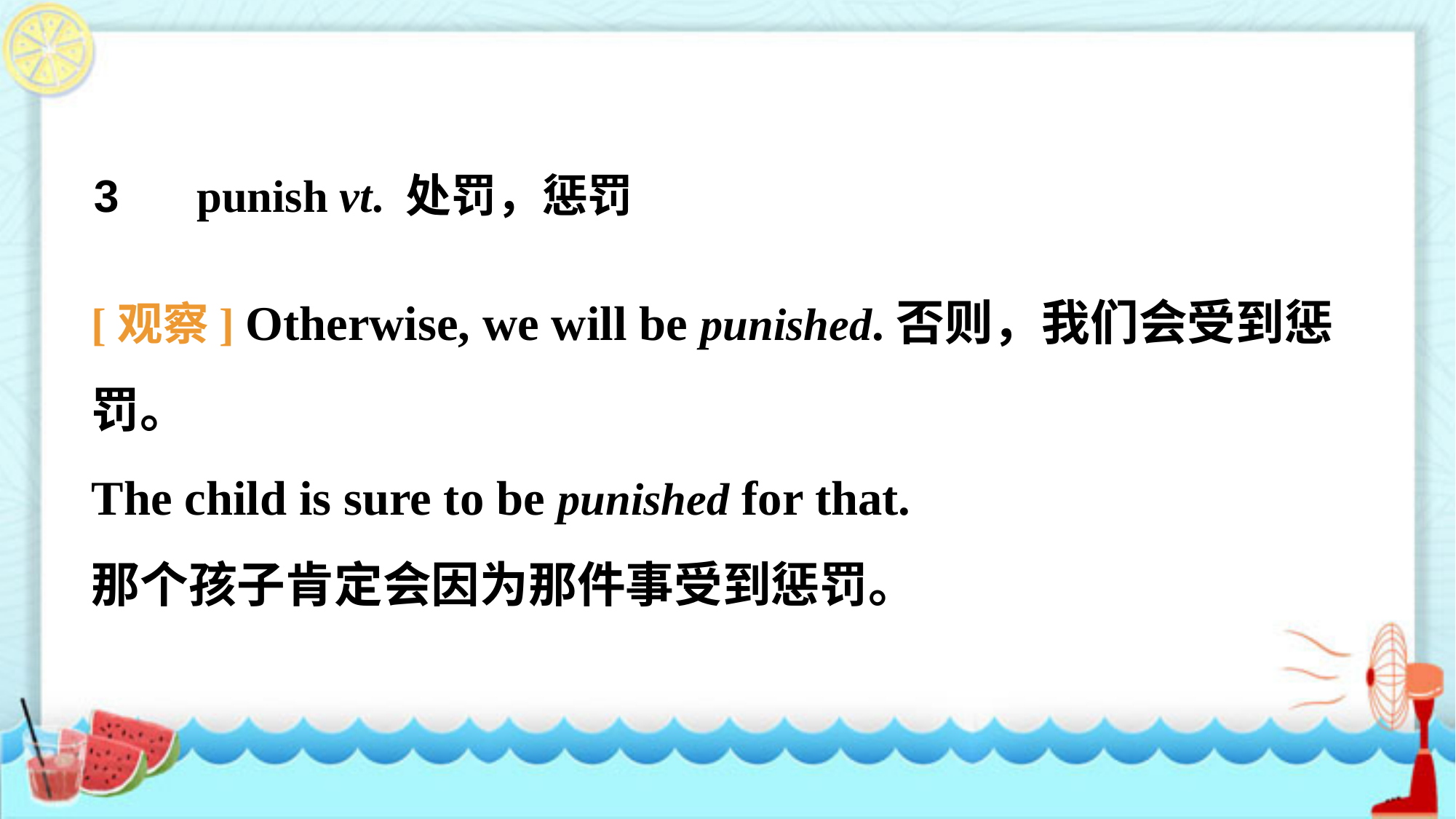

3　 punish vt. 处罚，惩罚
[观察] Otherwise, we will be punished.否则，我们会受到惩罚。
The child is sure to be punished for that.
那个孩子肯定会因为那件事受到惩罚。